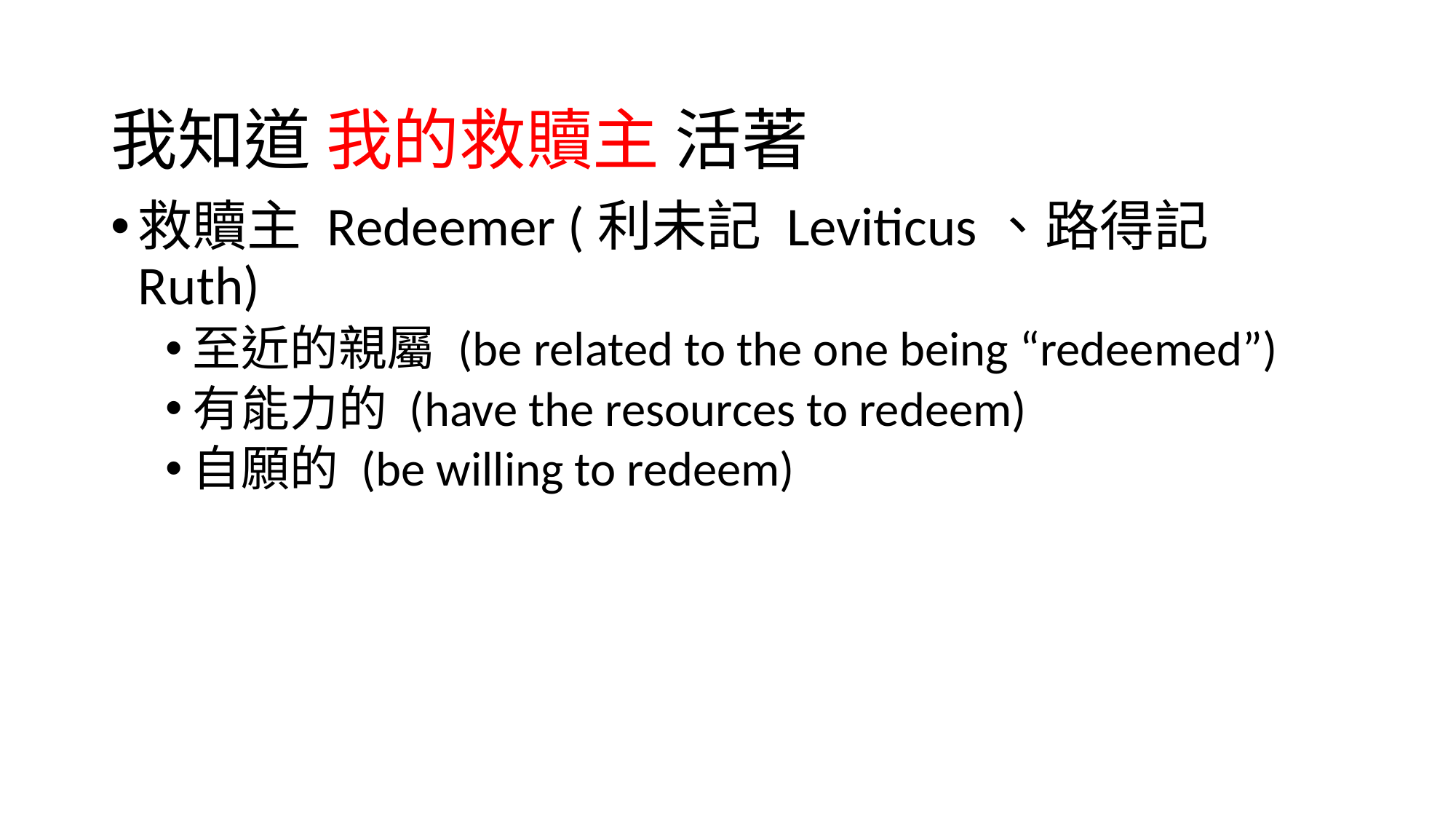

# 我知道 我的救贖主 活著
救贖主 Redeemer (利未記 Leviticus、路得記 Ruth)
至近的親屬 (be related to the one being “redeemed”)
有能力的 (have the resources to redeem)
自願的 (be willing to redeem)